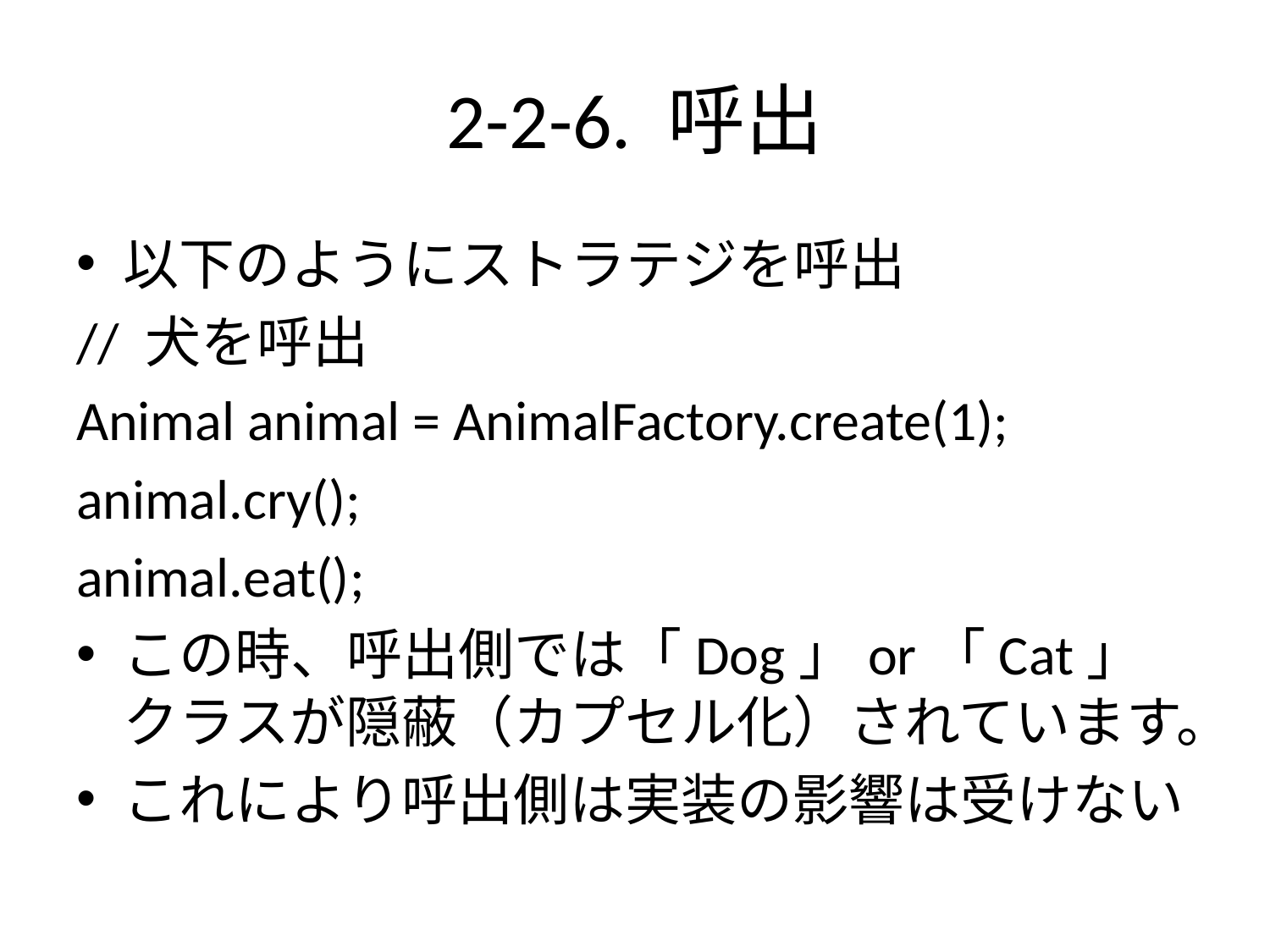

# 2-2-6. 呼出
以下のようにストラテジを呼出
// 犬を呼出
Animal animal = AnimalFactory.create(1);
animal.cry();
animal.eat();
この時、呼出側では「Dog」or「Cat」クラスが隠蔽（カプセル化）されています。
これにより呼出側は実装の影響は受けない